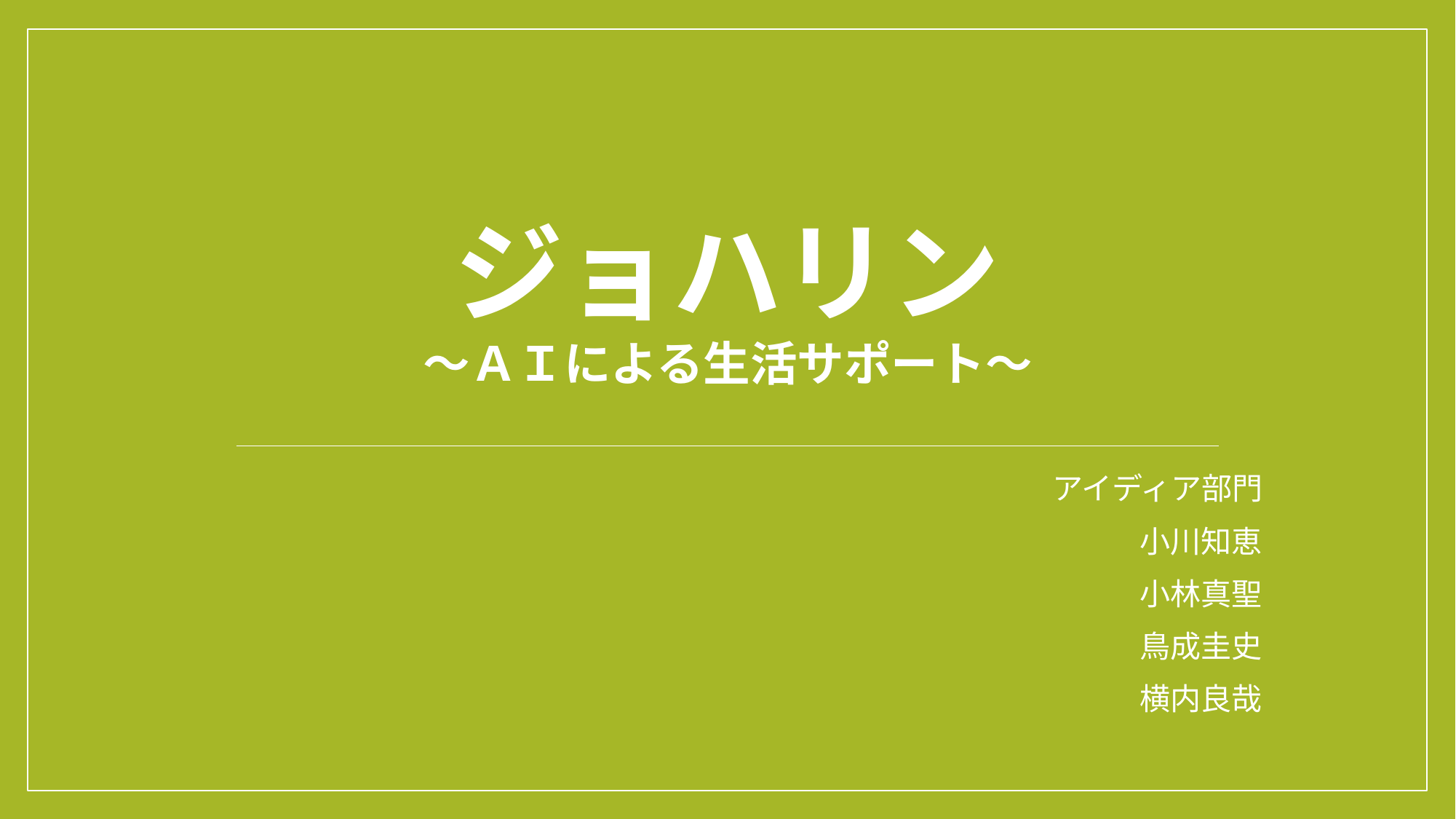

# ジョハリン ～ＡＩによる生活サポート～
アイディア部門
小川知恵
小林真聖
鳥成圭史
横内良哉